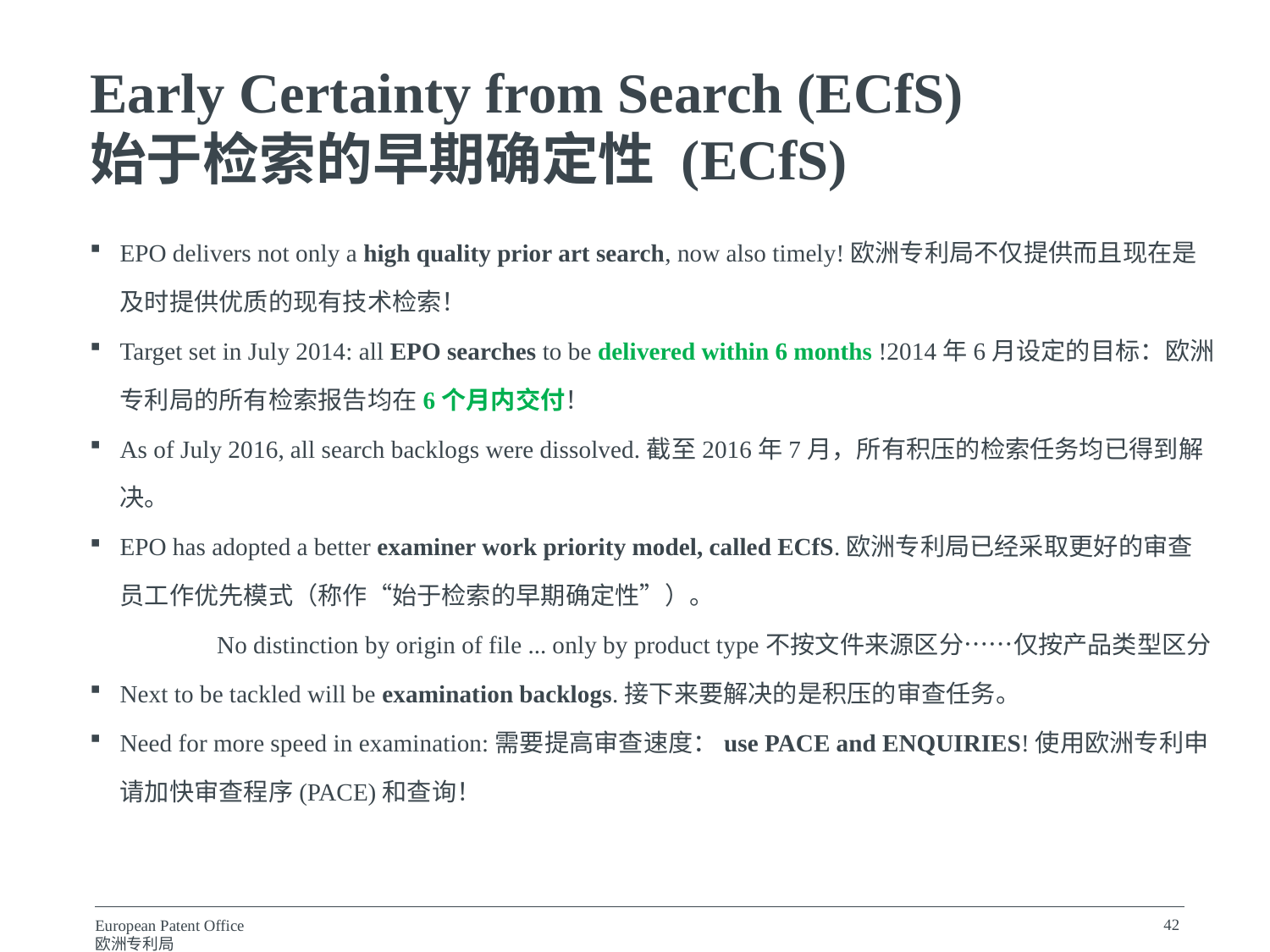

Early Certainty from Search (ECfS)
始于检索的早期确定性 (ECfS)

EPO delivers not only a high quality prior art search, now also timely!欧洲专利局不仅提供而且现在是及时提供优质的现有技术检索！
Target set in July 2014: all EPO searches to be delivered within 6 months !2014年6月设定的目标：欧洲专利局的所有检索报告均在6个月内交付！
As of July 2016, all search backlogs were dissolved.截至2016年7月，所有积压的检索任务均已得到解决。
EPO has adopted a better examiner work priority model, called ECfS.欧洲专利局已经采取更好的审查员工作优先模式（称作“始于检索的早期确定性”）。
	No distinction by origin of file ... only by product type不按文件来源区分……仅按产品类型区分
Next to be tackled will be examination backlogs.接下来要解决的是积压的审查任务。
Need for more speed in examination:需要提高审查速度：use PACE and ENQUIRIES!使用欧洲专利申请加快审查程序(PACE)和查询！

42